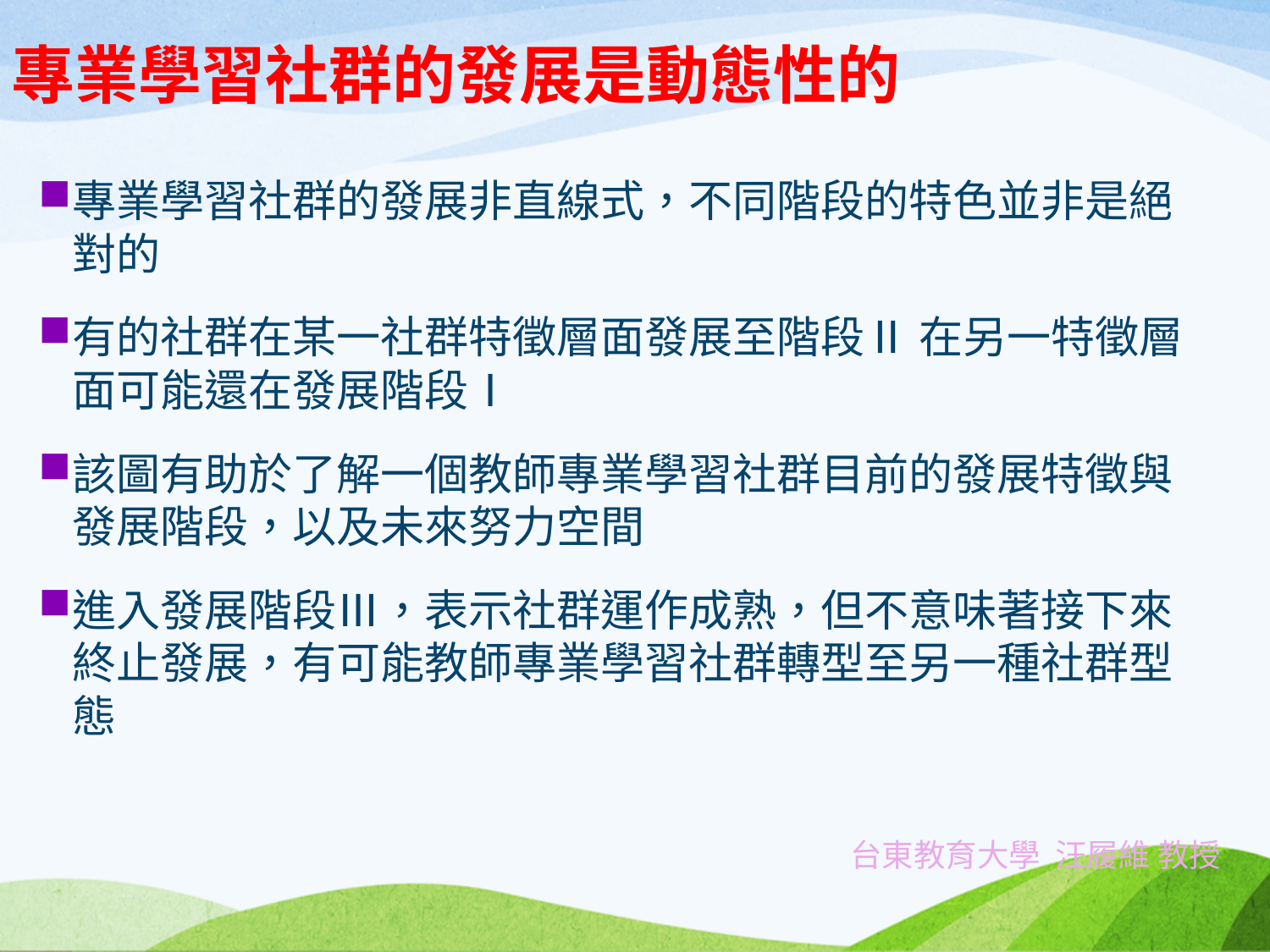

# 專業學習社群的發展是動態性的
專業學習社群的發展非直線式，不同階段的特色並非是絕對的
有的社群在某一社群特徵層面發展至階段Ⅱ 在另一特徵層面可能還在發展階段Ⅰ
該圖有助於了解一個教師專業學習社群目前的發展特徵與發展階段，以及未來努力空間
進入發展階段Ⅲ，表示社群運作成熟，但不意味著接下來終止發展，有可能教師專業學習社群轉型至另一種社群型態
台東教育大學  汪履維 教授